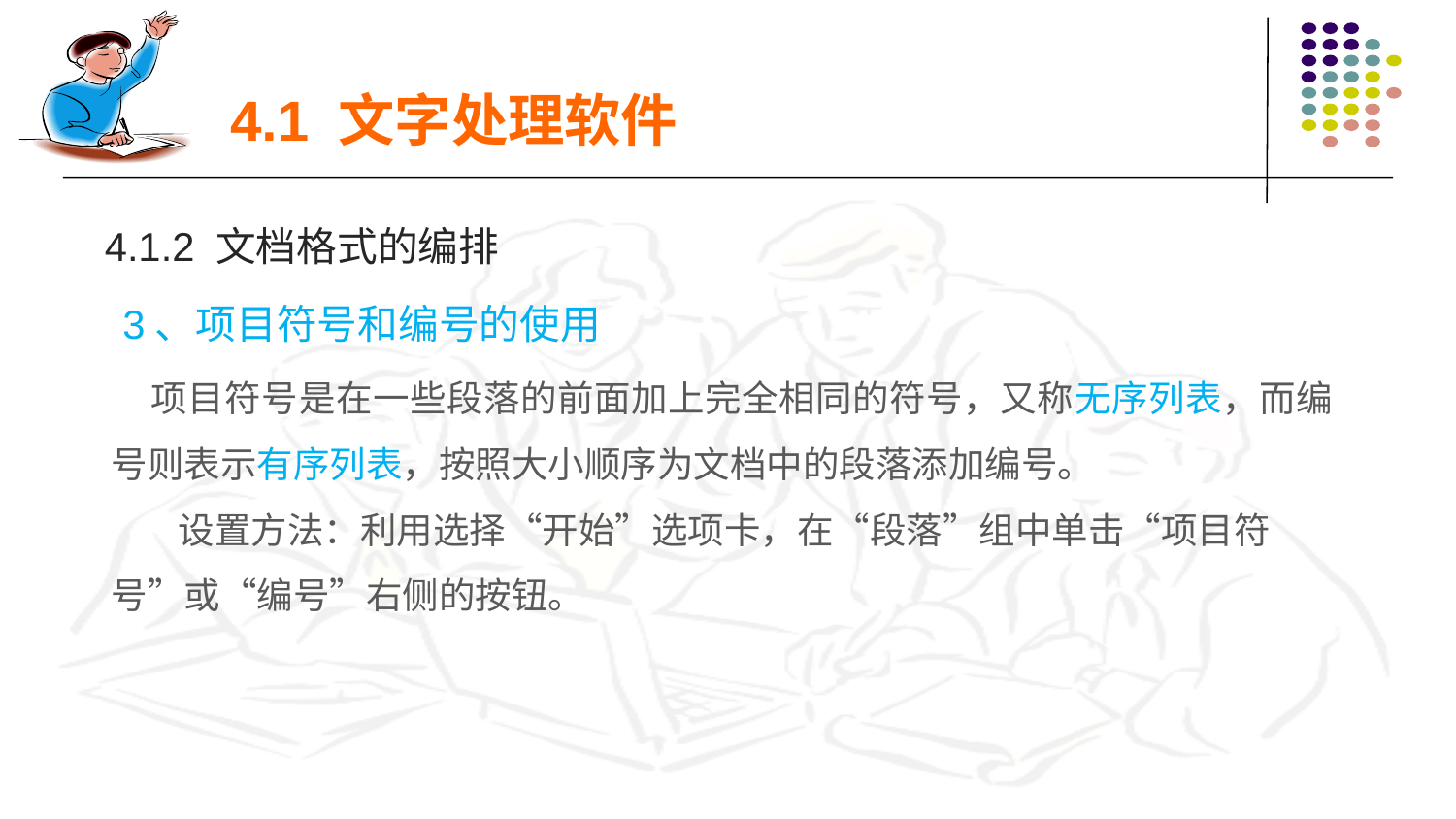

4.1 文字处理软件
4.1.2 文档格式的编排
 3、项目符号和编号的使用
   项目符号是在一些段落的前面加上完全相同的符号，又称无序列表，而编号则表示有序列表，按照大小顺序为文档中的段落添加编号。
       设置方法：利用选择“开始”选项卡，在“段落”组中单击“项目符号”或“编号”右侧的按钮。